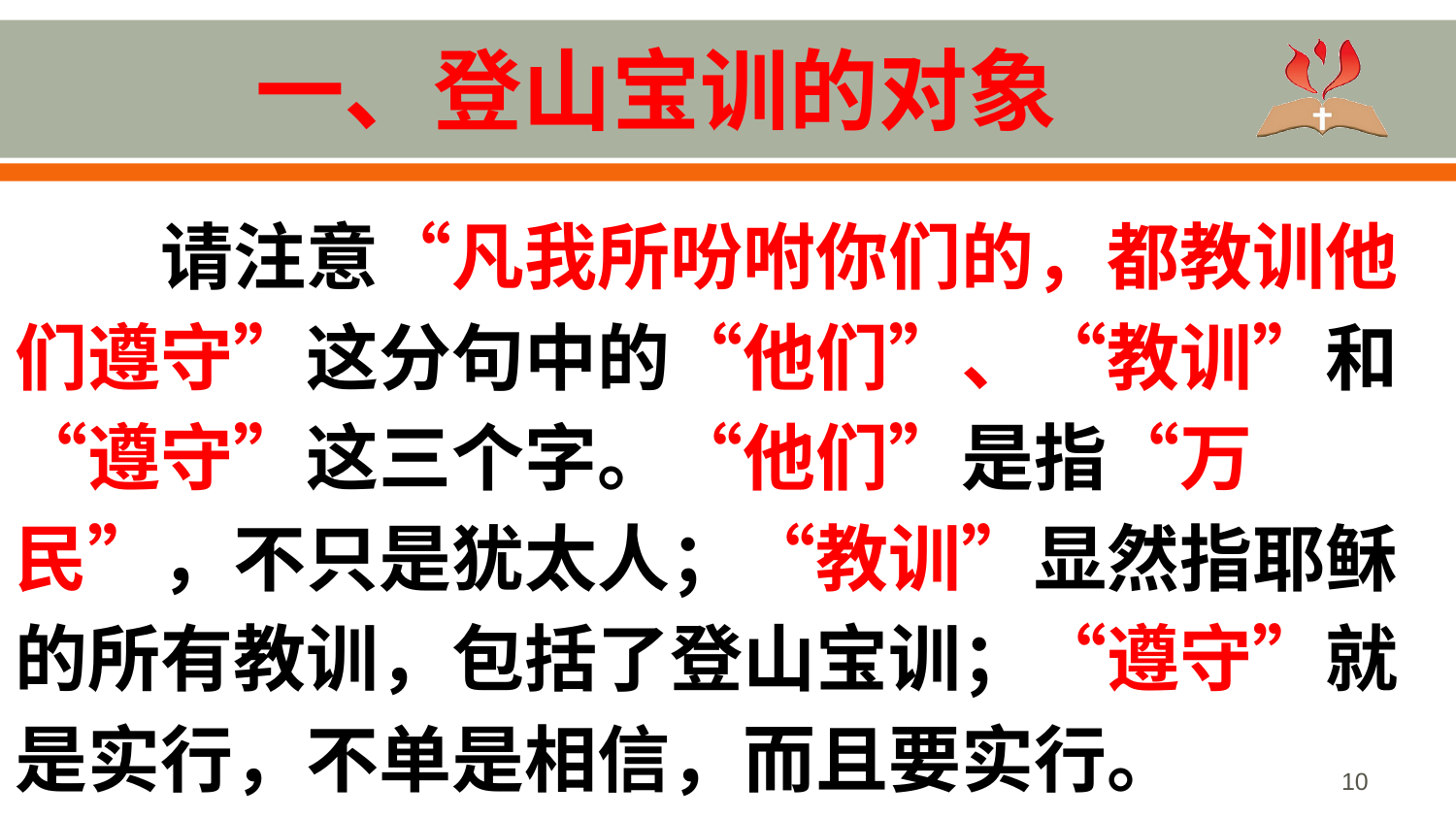

# 一、登山宝训的对象
请注意“凡我所吩咐你们的，都教训他们遵守”这分句中的“他们”、“教训”和“遵守”这三个字。“他们”是指“万民”，不只是犹太人；“教训”显然指耶稣的所有教训，包括了登山宝训；“遵守”就是实行，不单是相信，而且要实行。

10